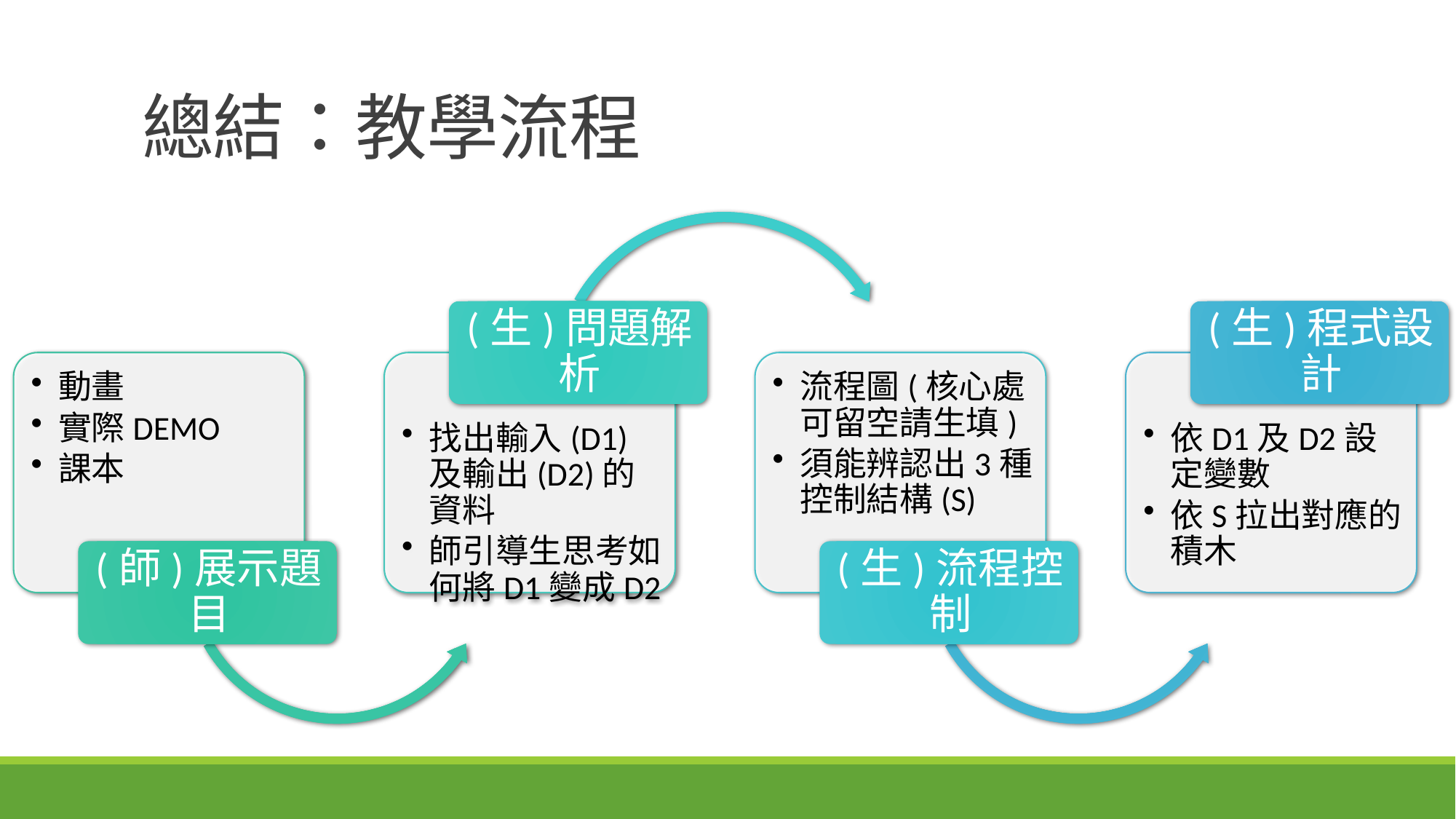

# 總結：教學流程
動畫
實際DEMO
課本
(師)展示題目
找出輸入(D1)及輸出(D2)的資料
師引導生思考如何將D1變成D2
(生)問題解析
流程圖(核心處可留空請生填)
須能辨認出3種控制結構(S)
(生)流程控制
依D1及D2設定變數
依S拉出對應的積木
(生)程式設計